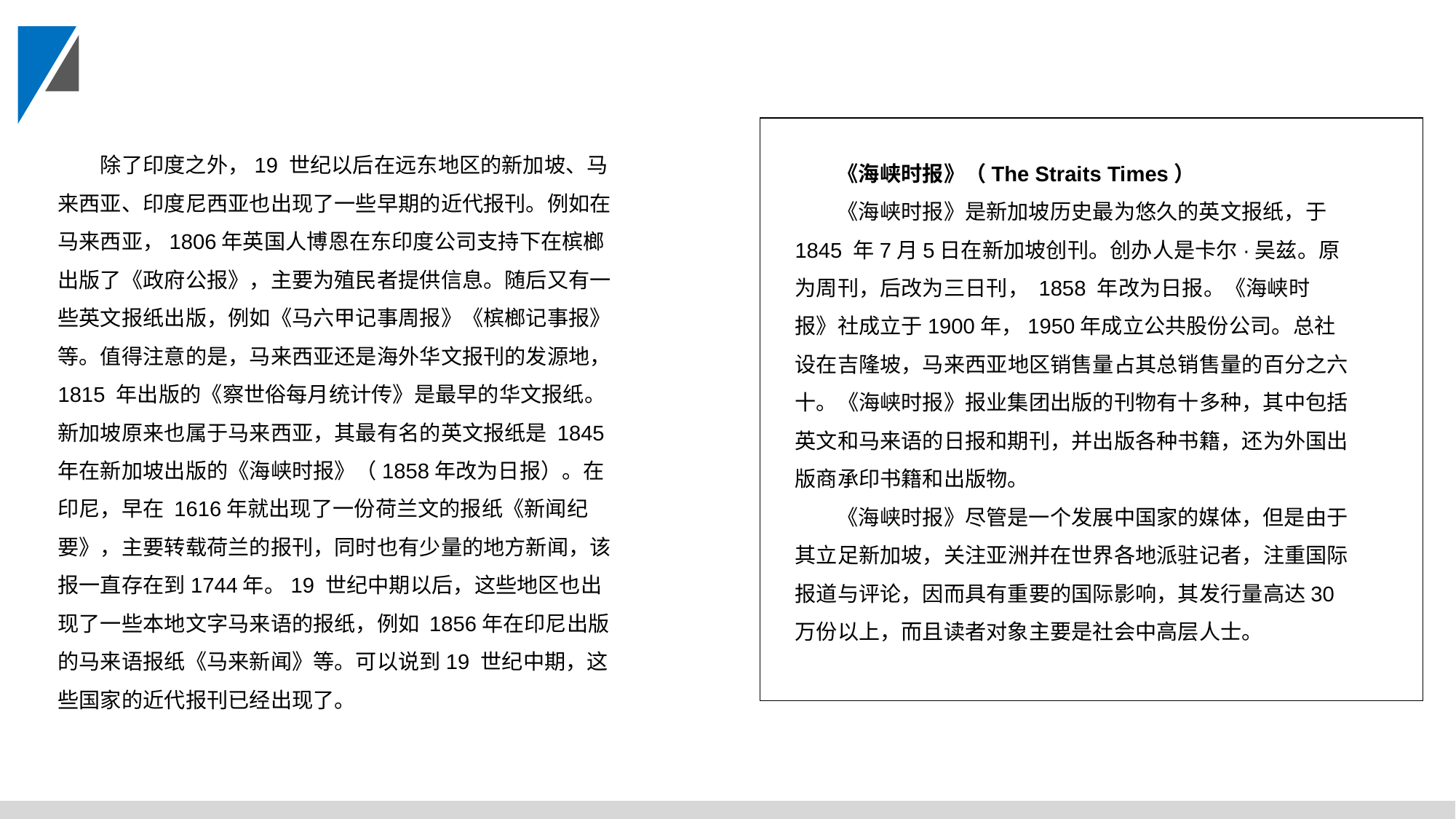

除了印度之外，19 世纪以后在远东地区的新加坡、马来西亚、印度尼西亚也出现了一些早期的近代报刊。例如在马来西亚，1806年英国人博恩在东印度公司支持下在槟榔出版了《政府公报》，主要为殖民者提供信息。随后又有一些英文报纸出版，例如《马六甲记事周报》《槟榔记事报》等。值得注意的是，马来西亚还是海外华文报刊的发源地，1815 年出版的《察世俗每月统计传》是最早的华文报纸。新加坡原来也属于马来西亚，其最有名的英文报纸是 1845年在新加坡出版的《海峡时报》（1858年改为日报）。在印尼，早在 1616年就出现了一份荷兰文的报纸《新闻纪要》，主要转载荷兰的报刊，同时也有少量的地方新闻，该报一直存在到1744年。19 世纪中期以后，这些地区也出现了一些本地文字马来语的报纸，例如 1856年在印尼出版的马来语报纸《马来新闻》等。可以说到19 世纪中期，这些国家的近代报刊已经出现了。
《海峡时报》（The Straits Times）
《海峡时报》是新加坡历史最为悠久的英文报纸，于1845 年7月5日在新加坡创刊。创办人是卡尔·吴兹。原为周刊，后改为三日刊， 1858 年改为日报。《海峡时报》社成立于1900年，1950年成立公共股份公司。总社设在吉隆坡，马来西亚地区销售量占其总销售量的百分之六十。《海峡时报》报业集团出版的刊物有十多种，其中包括英文和马来语的日报和期刊，并出版各种书籍，还为外国出版商承印书籍和出版物。
《海峡时报》尽管是一个发展中国家的媒体，但是由于其立足新加坡，关注亚洲并在世界各地派驻记者，注重国际报道与评论，因而具有重要的国际影响，其发行量高达30万份以上，而且读者对象主要是社会中高层人士。